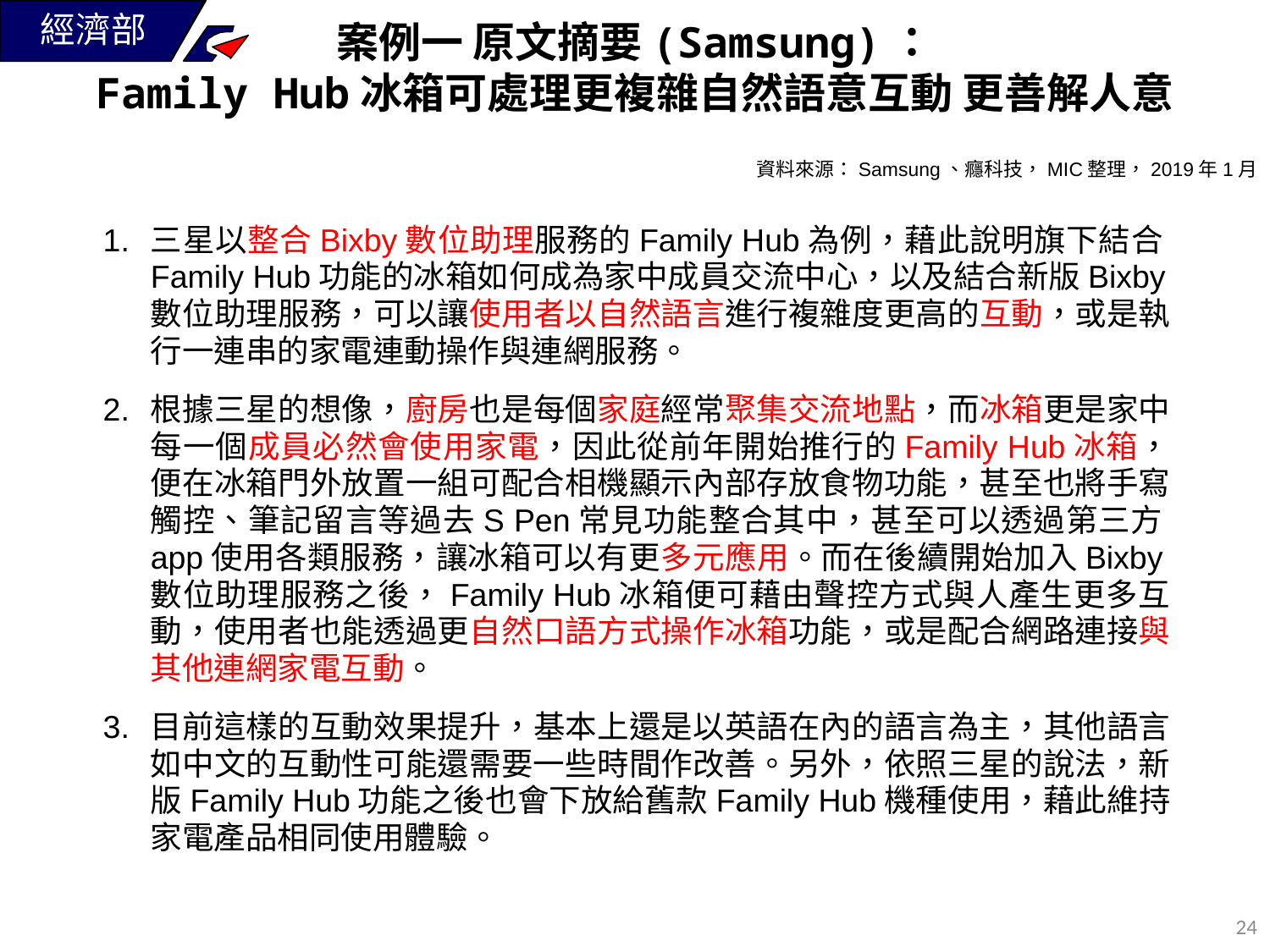

案例一 原文摘要(Samsung)：
Family Hub冰箱可處理更複雜自然語意互動 更善解人意
資料來源：Samsung、癮科技，MIC整理，2019年1月
三星以整合Bixby數位助理服務的Family Hub為例，藉此說明旗下結合Family Hub功能的冰箱如何成為家中成員交流中心，以及結合新版Bixby數位助理服務，可以讓使用者以自然語言進行複雜度更高的互動，或是執行一連串的家電連動操作與連網服務。
根據三星的想像，廚房也是每個家庭經常聚集交流地點，而冰箱更是家中每一個成員必然會使用家電，因此從前年開始推行的Family Hub冰箱，便在冰箱門外放置一組可配合相機顯示內部存放食物功能，甚至也將手寫觸控、筆記留言等過去S Pen常見功能整合其中，甚至可以透過第三方app使用各類服務，讓冰箱可以有更多元應用。而在後續開始加入Bixby數位助理服務之後，Family Hub冰箱便可藉由聲控方式與人產生更多互動，使用者也能透過更自然口語方式操作冰箱功能，或是配合網路連接與其他連網家電互動。
目前這樣的互動效果提升，基本上還是以英語在內的語言為主，其他語言如中文的互動性可能還需要一些時間作改善。另外，依照三星的說法，新版Family Hub功能之後也會下放給舊款Family Hub機種使用，藉此維持家電產品相同使用體驗。
24